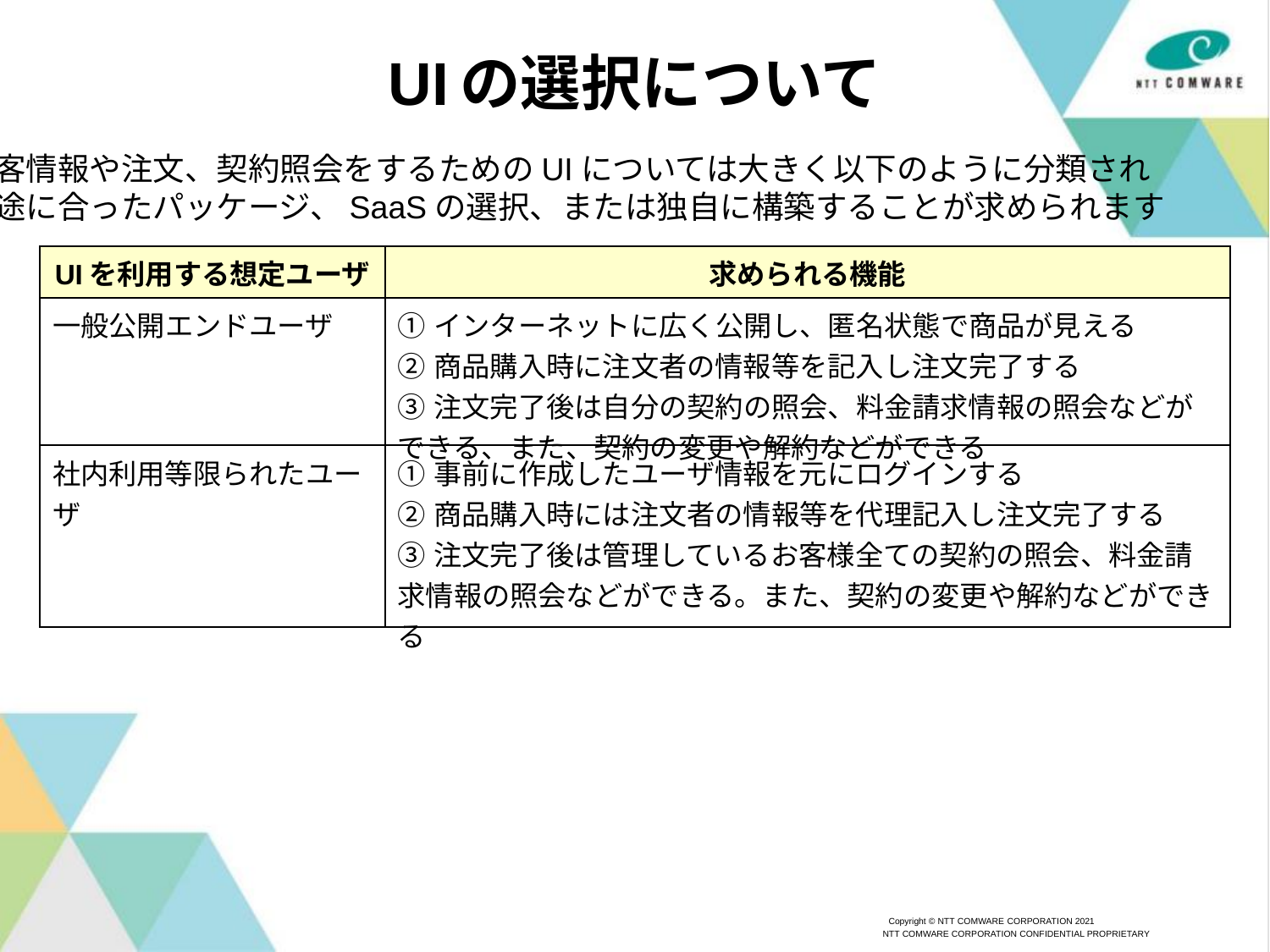

# UIの選択について
顧客情報や注文、契約照会をするためのUIについては大きく以下のように分類され
用途に合ったパッケージ、SaaSの選択、または独自に構築することが求められます
| UIを利用する想定ユーザ | 求められる機能 |
| --- | --- |
| 一般公開エンドユーザ | ①インターネットに広く公開し、匿名状態で商品が見える ②商品購入時に注文者の情報等を記入し注文完了する ③注文完了後は自分の契約の照会、料金請求情報の照会などができる、また、契約の変更や解約などができる |
| 社内利用等限られたユーザ | ①事前に作成したユーザ情報を元にログインする ②商品購入時には注文者の情報等を代理記入し注文完了する ③注文完了後は管理しているお客様全ての契約の照会、料金請求情報の照会などができる。また、契約の変更や解約などができる |